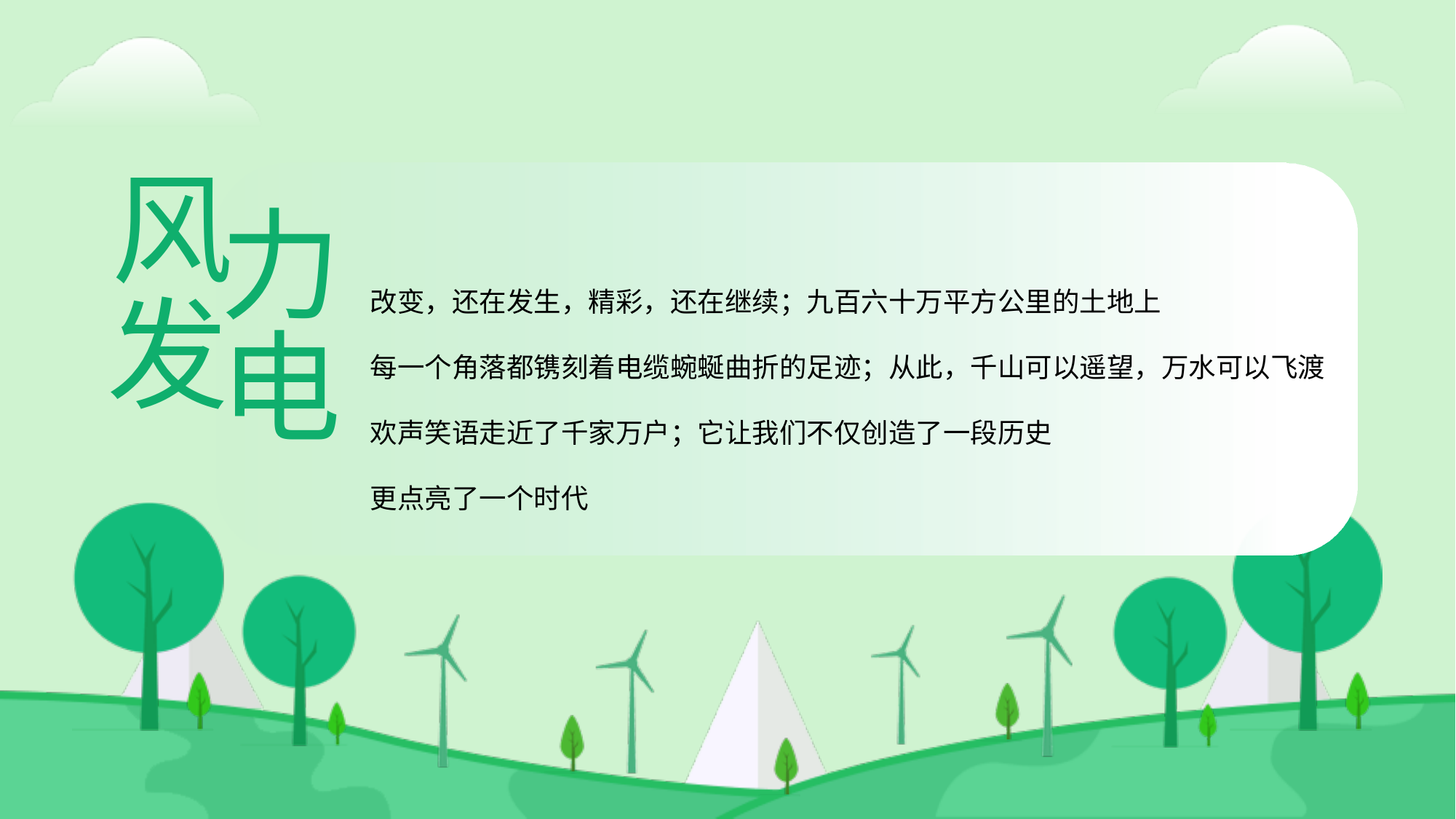

https://www.ypppt.com/
风
力
发
电

改变，还在发生，精彩，还在继续；九百六十万平方公里的土地上
每一个角落都镌刻着电缆蜿蜒曲折的足迹；从此，千山可以遥望，万水可以飞渡
欢声笑语走近了千家万户；它让我们不仅创造了一段历史
更点亮了一个时代